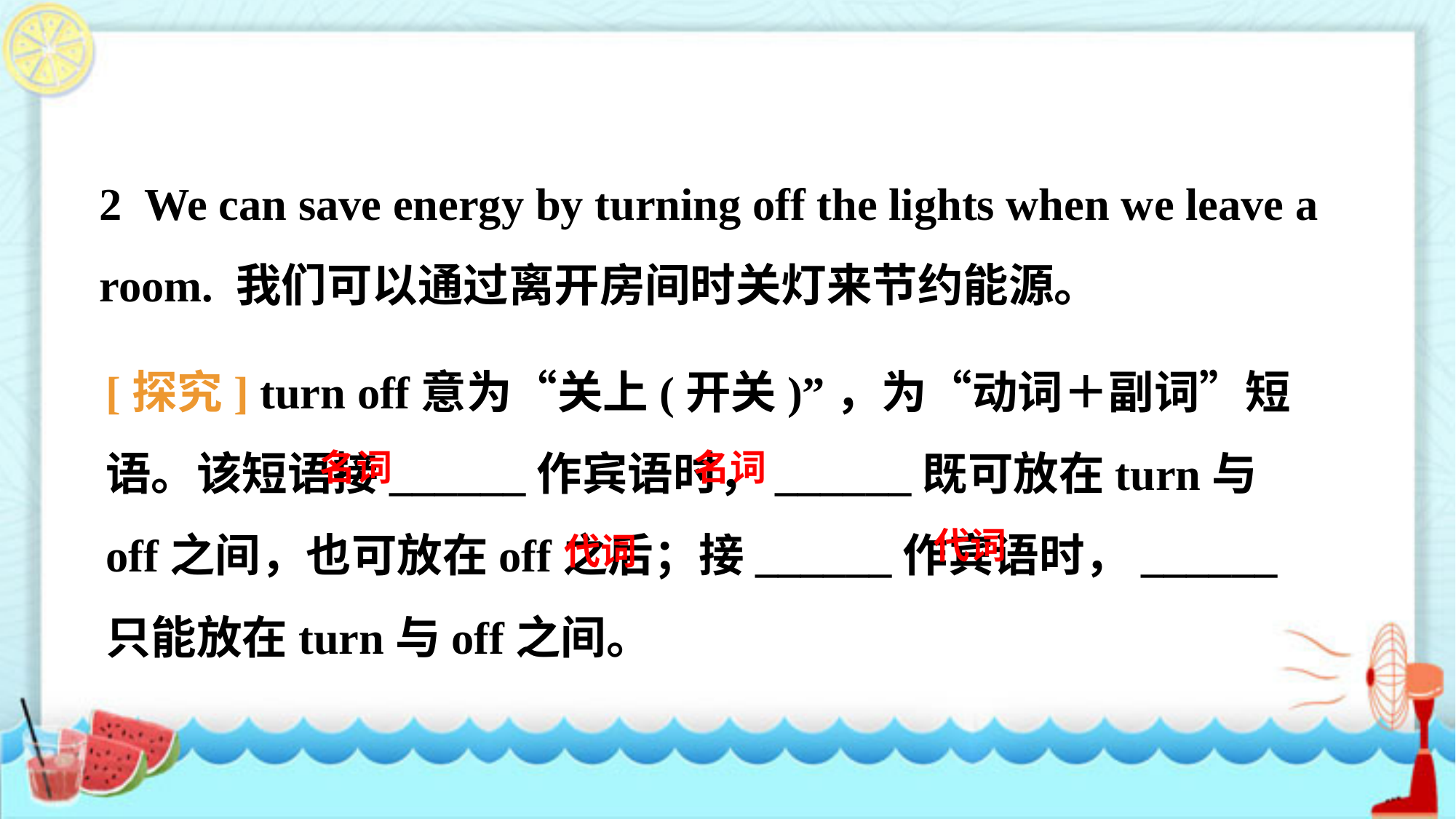

2  We can save energy by turning off the lights when we leave a room. 我们可以通过离开房间时关灯来节约能源。
[探究] turn off意为“关上(开关)”，为“动词＋副词”短语。该短语接______作宾语时，______既可放在turn与off之间，也可放在off之后；接______作宾语时，______只能放在turn与off之间。
名词
名词
代词
代词